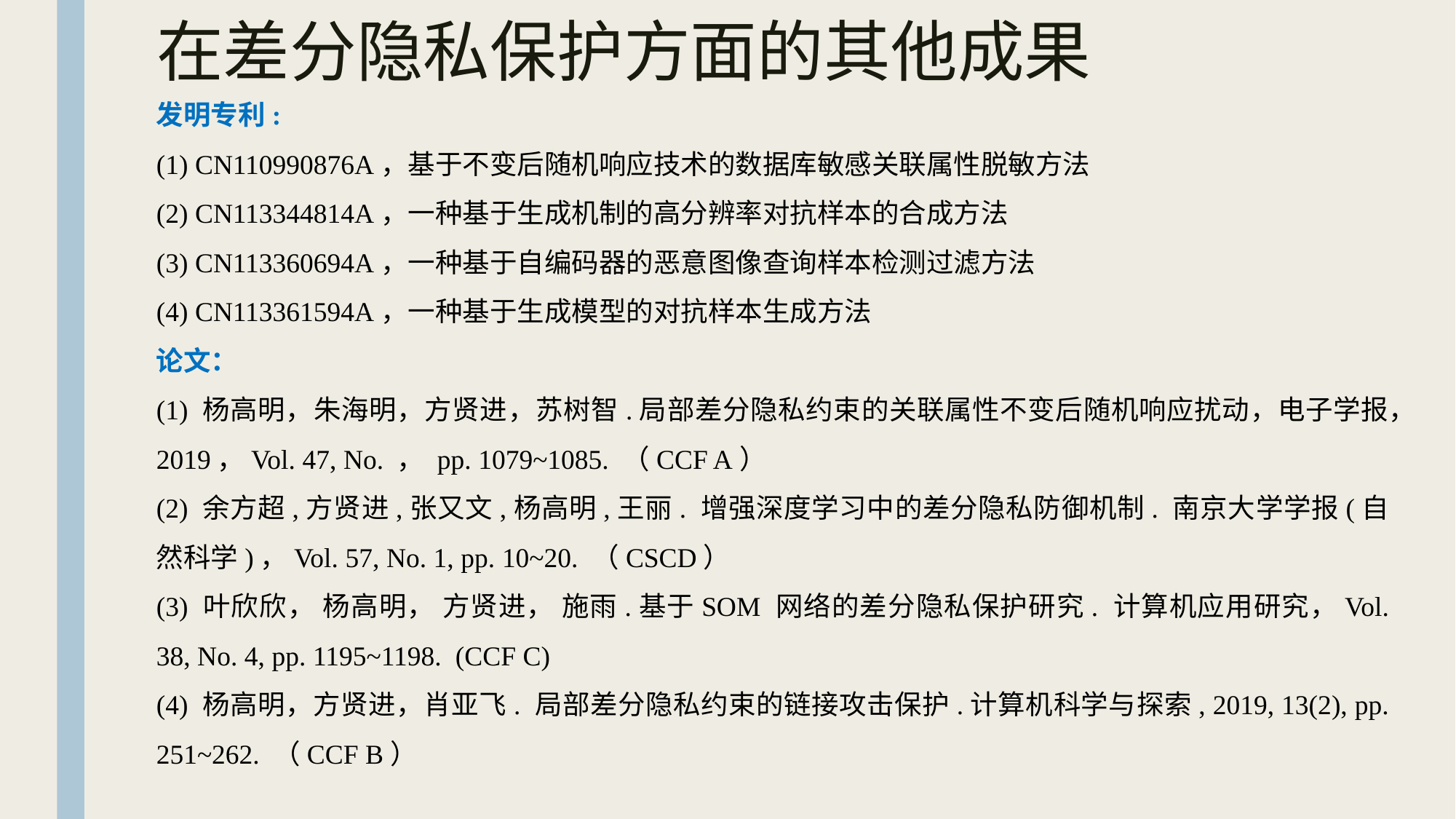

# 在差分隐私保护方面的其他成果
发明专利:
(1) CN110990876A，基于不变后随机响应技术的数据库敏感关联属性脱敏方法
(2) CN113344814A，一种基于生成机制的高分辨率对抗样本的合成方法
(3) CN113360694A，一种基于自编码器的恶意图像查询样本检测过滤方法
(4) CN113361594A，一种基于生成模型的对抗样本生成方法
论文：
(1) 杨高明，朱海明，方贤进，苏树智.局部差分隐私约束的关联属性不变后随机响应扰动，电子学报，2019，Vol. 47, No. ， pp. 1079~1085. （CCF A）
(2) 余方超,方贤进,张又文,杨高明,王丽. 增强深度学习中的差分隐私防御机制. 南京大学学报(自然科学)，Vol. 57, No. 1, pp. 10~20. （CSCD）
(3) 叶欣欣， 杨高明， 方贤进， 施雨.基于SOM 网络的差分隐私保护研究. 计算机应用研究，Vol. 38, No. 4, pp. 1195~1198.  (CCF C)
(4) 杨高明，方贤进，肖亚飞. 局部差分隐私约束的链接攻击保护.计算机科学与探索, 2019, 13(2), pp. 251~262. （CCF B）